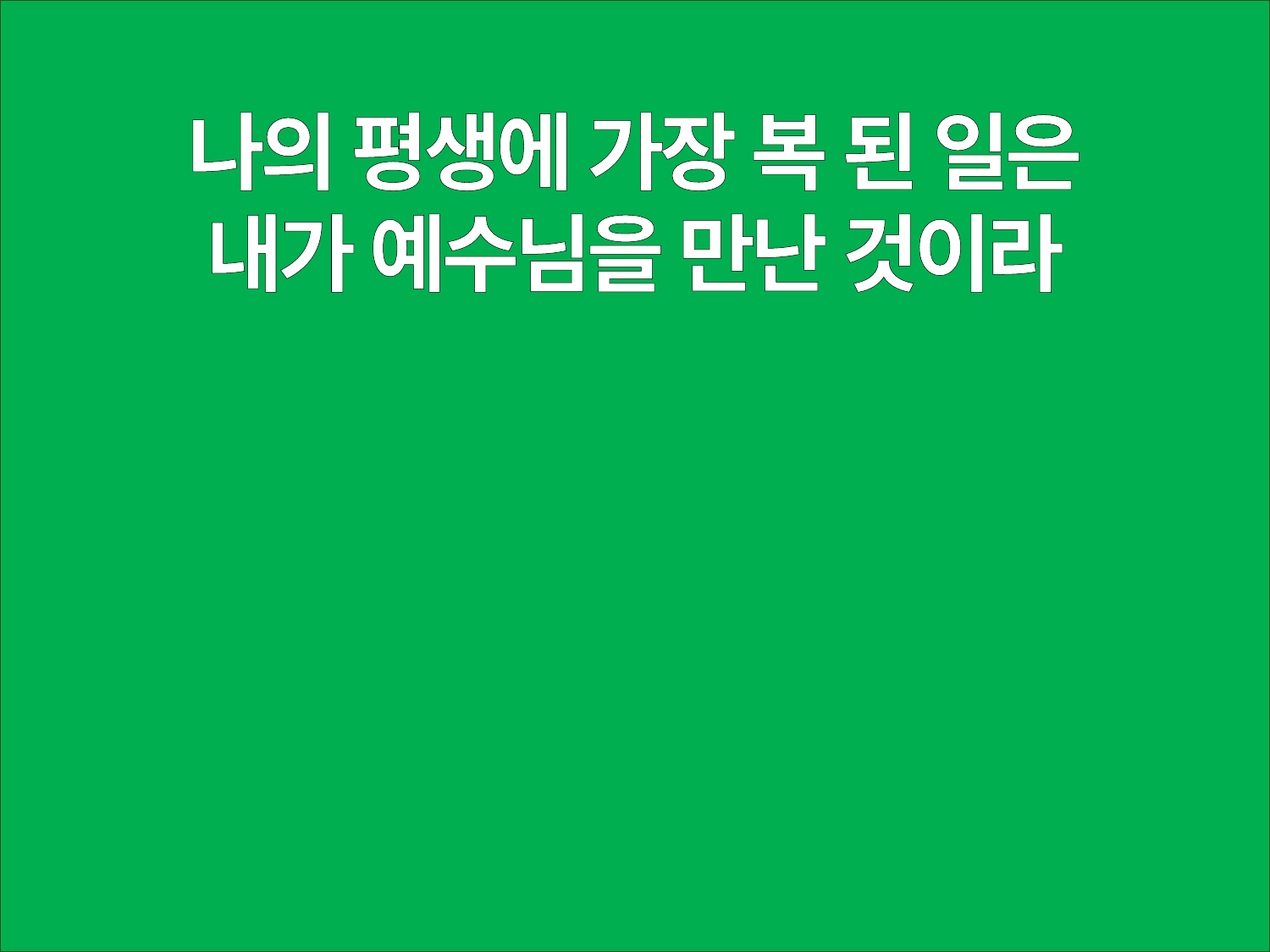

나의 평생에 가장 복 된 일은
내가 예수님을 만난 것이라